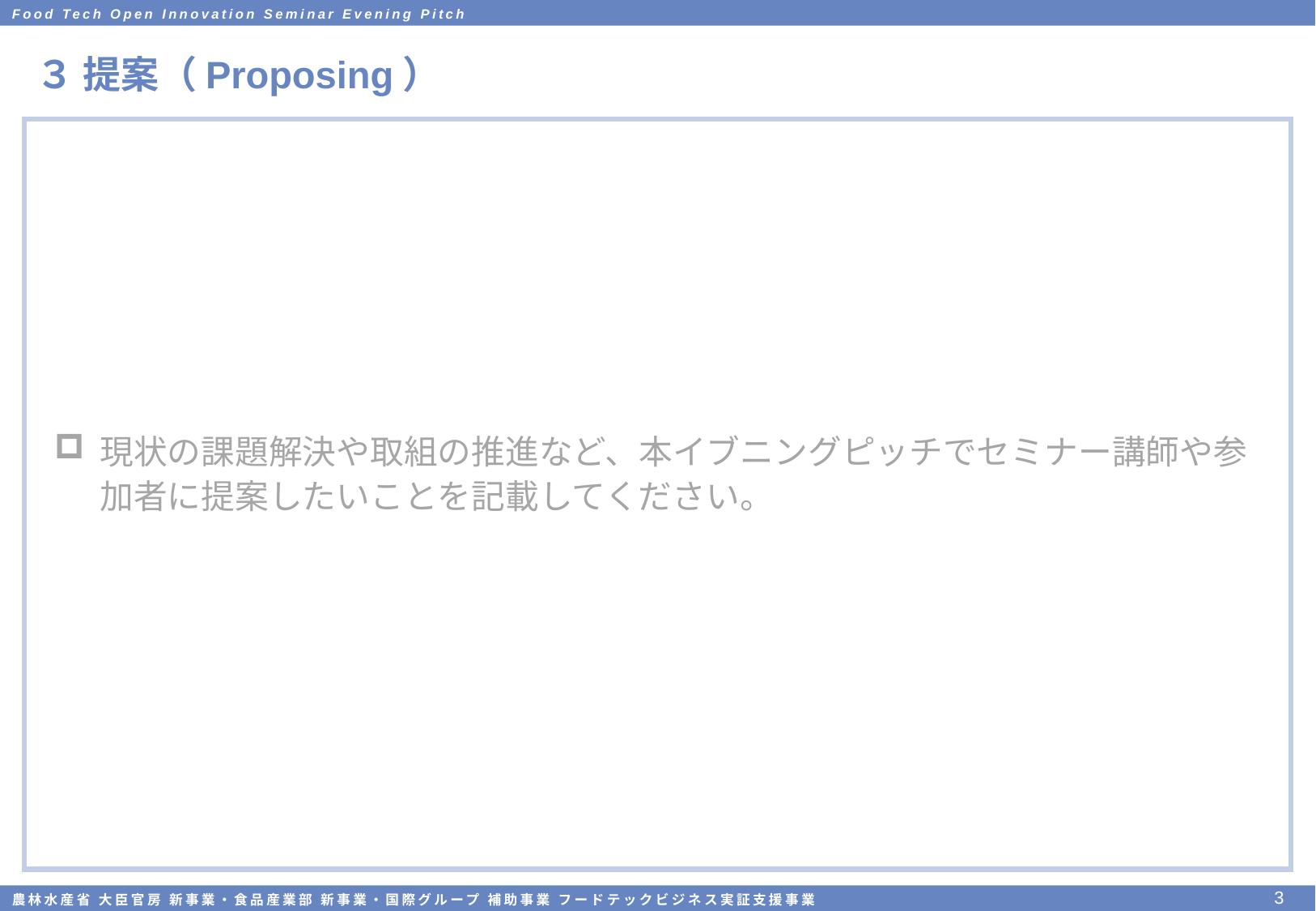

３ 提案（Proposing）

現状の課題解決や取組の推進など、本イブニングピッチでセミナー講師や参加者に提案したいことを記載してください。